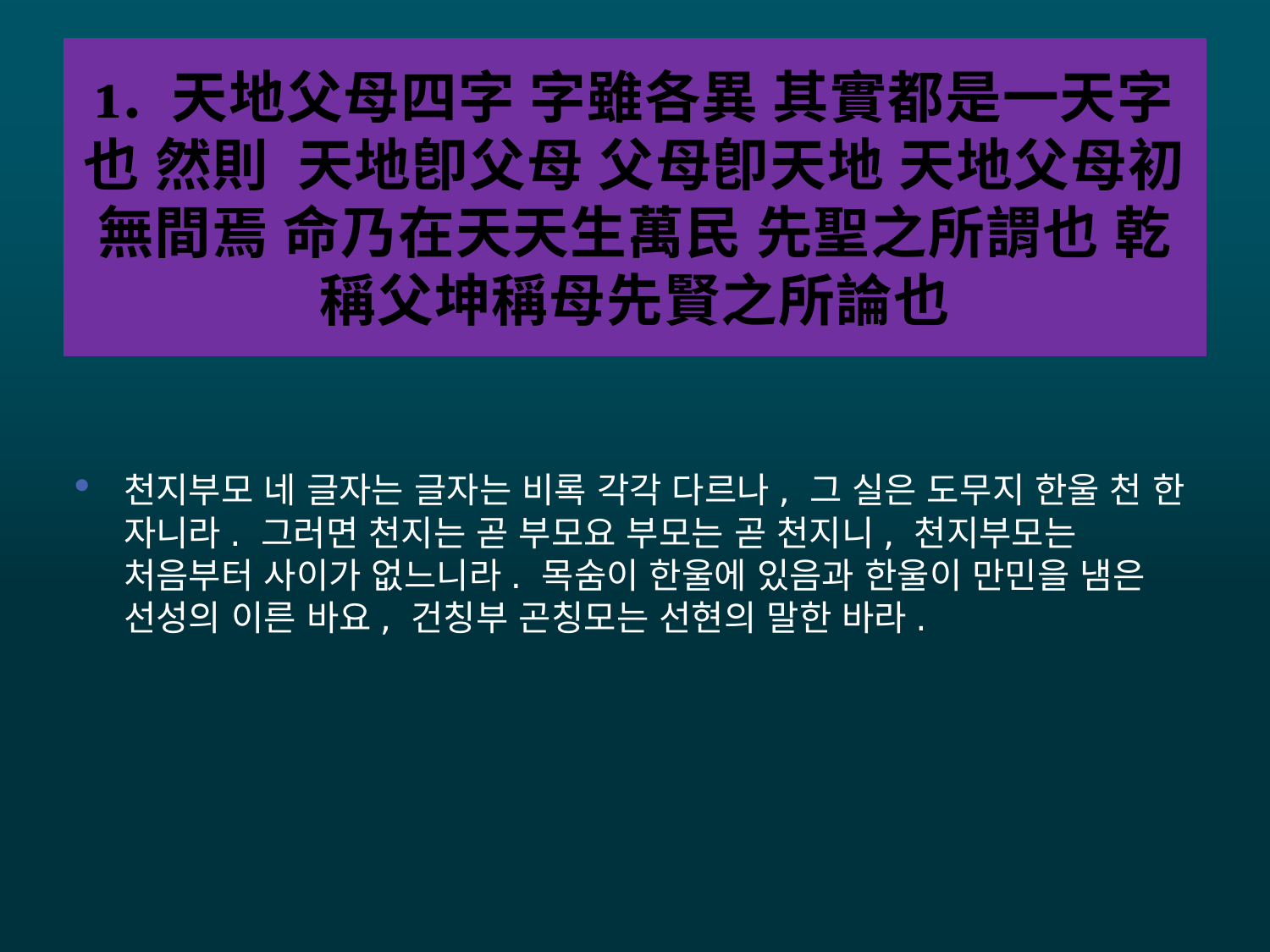

# 1. 天地父母四字 字雖各異 其實都是一天字也 然則  天地卽父母 父母卽天地 天地父母初無間焉 命乃在天天生萬民 先聖之所謂也 乾稱父坤稱母先賢之所論也
천지부모 네 글자는 글자는 비록 각각 다르나, 그 실은 도무지 한울 천 한 자니라. 그러면 천지는 곧 부모요 부모는 곧 천지니, 천지부모는 처음부터 사이가 없느니라. 목숨이 한울에 있음과 한울이 만민을 냄은 선성의 이른 바요, 건칭부 곤칭모는 선현의 말한 바라.